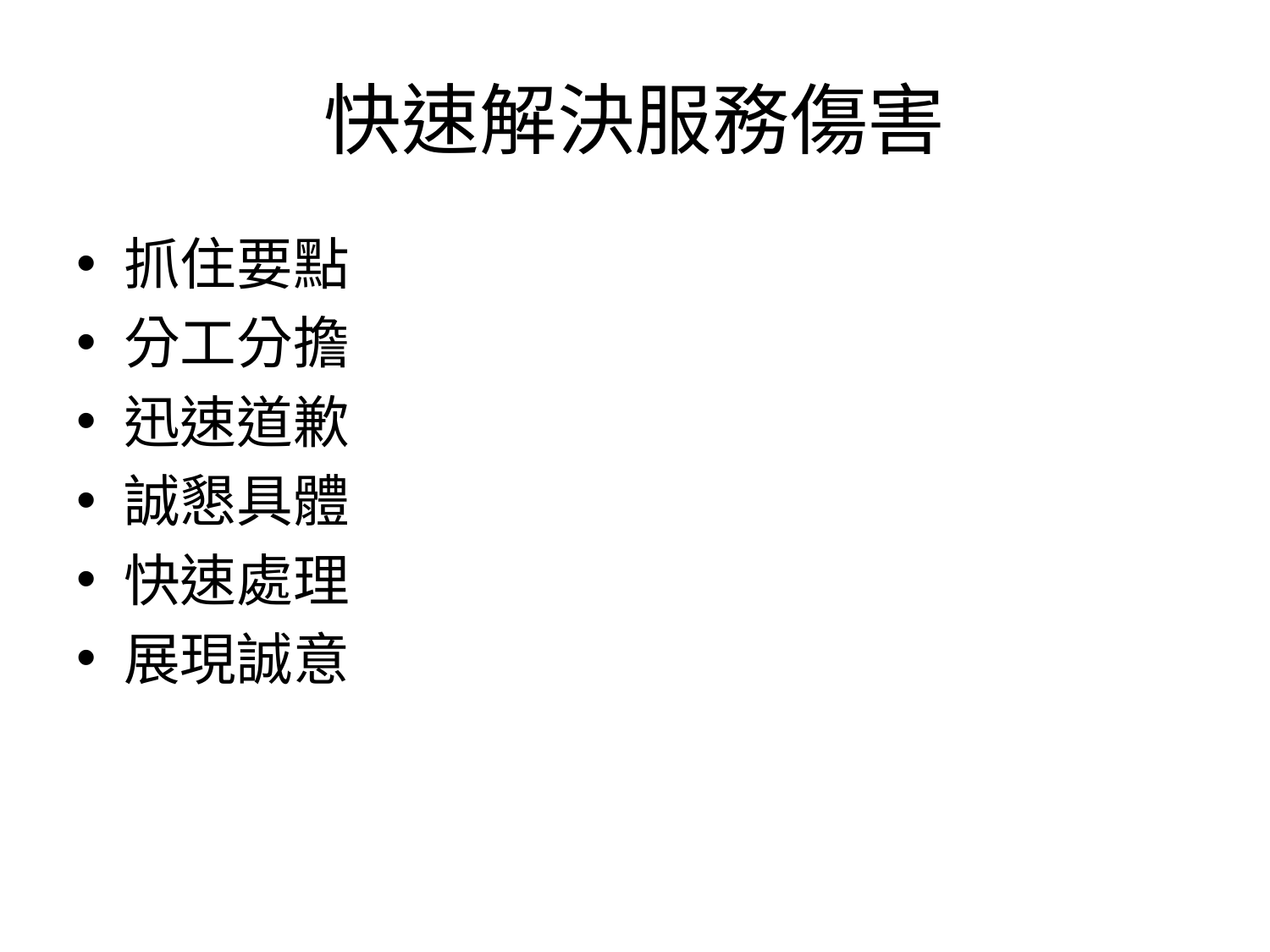

# 快速解決服務傷害
抓住要點
分工分擔
迅速道歉
誠懇具體
快速處理
展現誠意